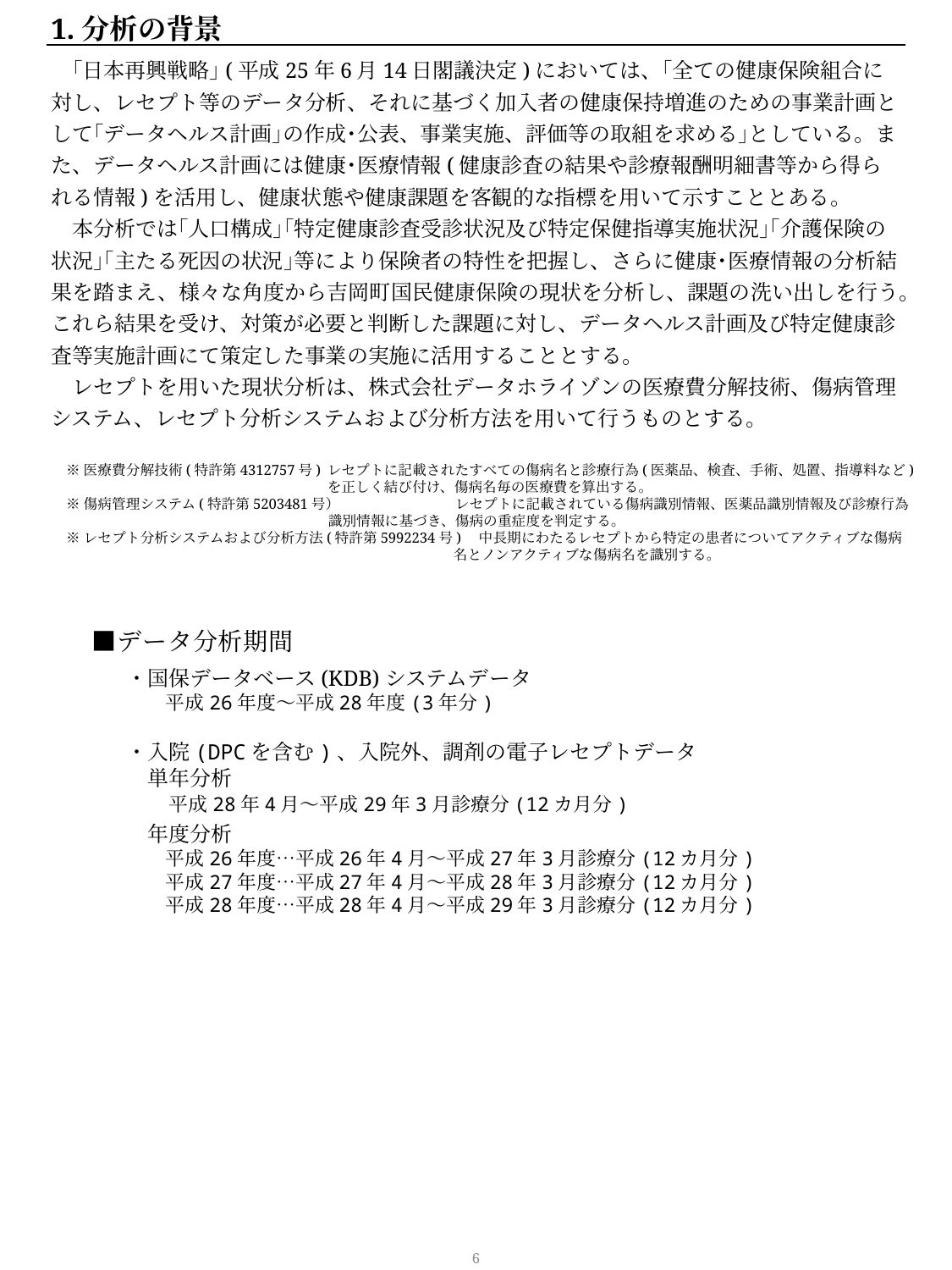

1.分析の背景
　｢日本再興戦略｣(平成25年6月14日閣議決定)においては、｢全ての健康保険組合に対し、レセプト等のデータ分析、それに基づく加入者の健康保持増進のための事業計画として｢データヘルス計画｣の作成･公表、事業実施、評価等の取組を求める｣としている。また、データヘルス計画には健康･医療情報(健康診査の結果や診療報酬明細書等から得られる情報)を活用し、健康状態や健康課題を客観的な指標を用いて示すこととある。
　本分析では｢人口構成｣｢特定健康診査受診状況及び特定保健指導実施状況｣｢介護保険の状況｣｢主たる死因の状況｣等により保険者の特性を把握し、さらに健康･医療情報の分析結果を踏まえ、様々な角度から吉岡町国民健康保険の現状を分析し、課題の洗い出しを行う。これら結果を受け、対策が必要と判断した課題に対し、データヘルス計画及び特定健康診査等実施計画にて策定した事業の実施に活用することとする。
　レセプトを用いた現状分析は、株式会社データホライゾンの医療費分解技術、傷病管理システム、レセプト分析システムおよび分析方法を用いて行うものとする。
※医療費分解技術(特許第4312757号)	レセプトに記載されたすべての傷病名と診療行為(医薬品、検査、手術、処置、指導料など)を正しく結び付け、傷病名毎の医療費を算出する。
※傷病管理システム(特許第5203481号） 	レセプトに記載されている傷病識別情報、医薬品識別情報及び診療行為識別情報に基づき、傷病の重症度を判定する。
※レセプト分析システムおよび分析方法(特許第5992234号)　中長期にわたるレセプトから特定の患者についてアクティブな傷病名とノンアクティブな傷病名を識別する。
　■データ分析期間

・国保データベース(KDB)システムデータ
　　平成26年度～平成28年度(3年分)
・入院(DPCを含む)、入院外、調剤の電子レセプトデータ
　単年分析
　　平成28年4月～平成29年3月診療分(12カ月分)
　年度分析
　　平成26年度…平成26年4月～平成27年3月診療分(12カ月分)
　　平成27年度…平成27年4月～平成28年3月診療分(12カ月分)
　　平成28年度…平成28年4月～平成29年3月診療分(12カ月分)

6